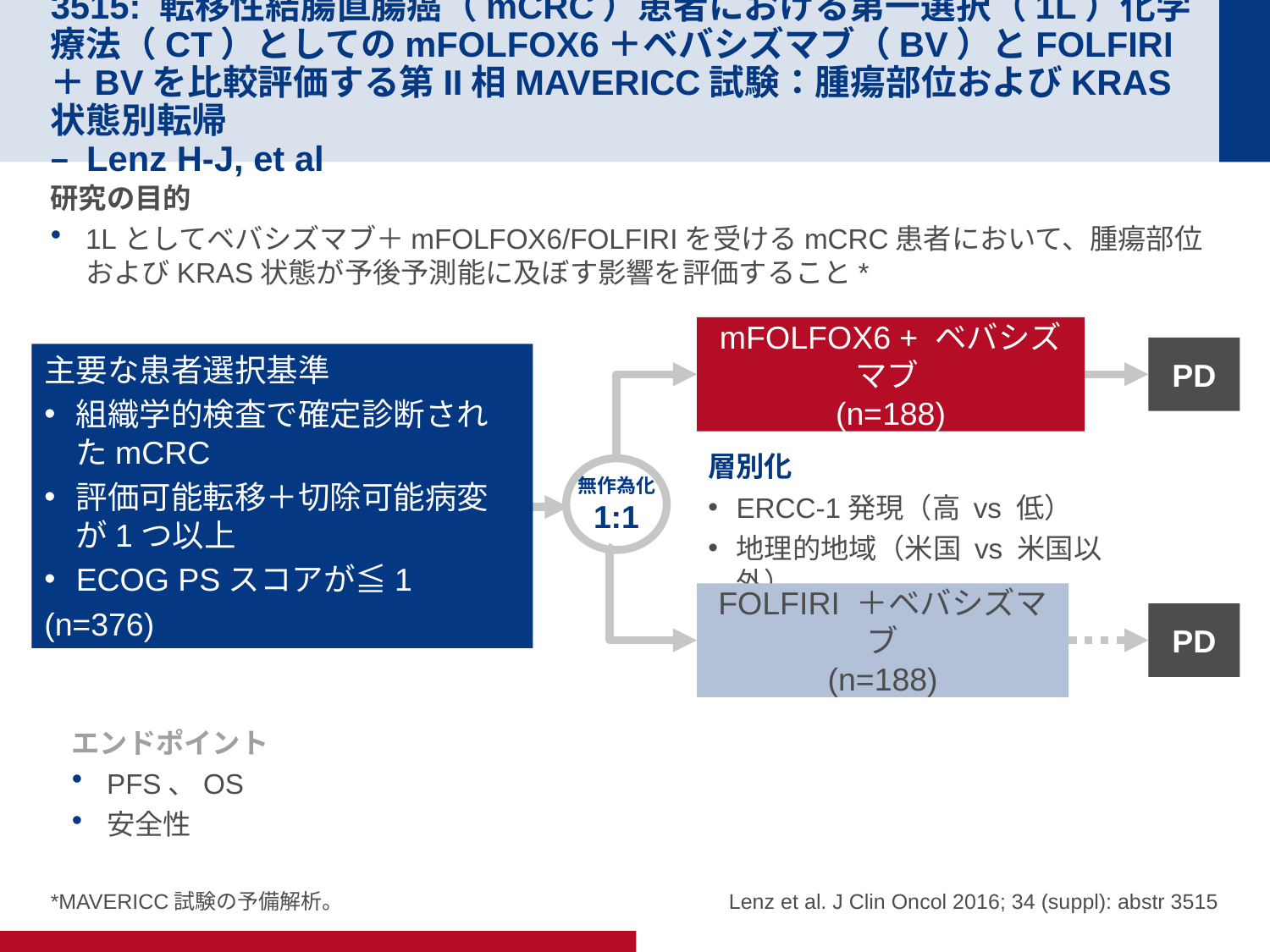

# 3515: 転移性結腸直腸癌（mCRC）患者における第一選択（1L）化学療法（CT）としてのmFOLFOX6＋ベバシズマブ（BV）とFOLFIRI＋BVを比較評価する第II相MAVERICC試験：腫瘍部位およびKRAS状態別転帰 – Lenz H-J, et al
研究の目的
1Lとしてベバシズマブ＋mFOLFOX6/FOLFIRIを受けるmCRC患者において、腫瘍部位およびKRAS状態が予後予測能に及ぼす影響を評価すること*
mFOLFOX6 + ベバシズマブ
(n=188)
PD
主要な患者選択基準
組織学的検査で確定診断されたmCRC
評価可能転移＋切除可能病変が1つ以上
ECOG PSスコアが≦1
(n=376)
層別化
ERCC-1発現（高 vs 低）
地理的地域（米国 vs 米国以外）
無作為化
1:1
FOLFIRI ＋ベバシズマブ
(n=188)
PD
エンドポイント
PFS、OS
安全性

*MAVERICC試験の予備解析。
Lenz et al. J Clin Oncol 2016; 34 (suppl): abstr 3515